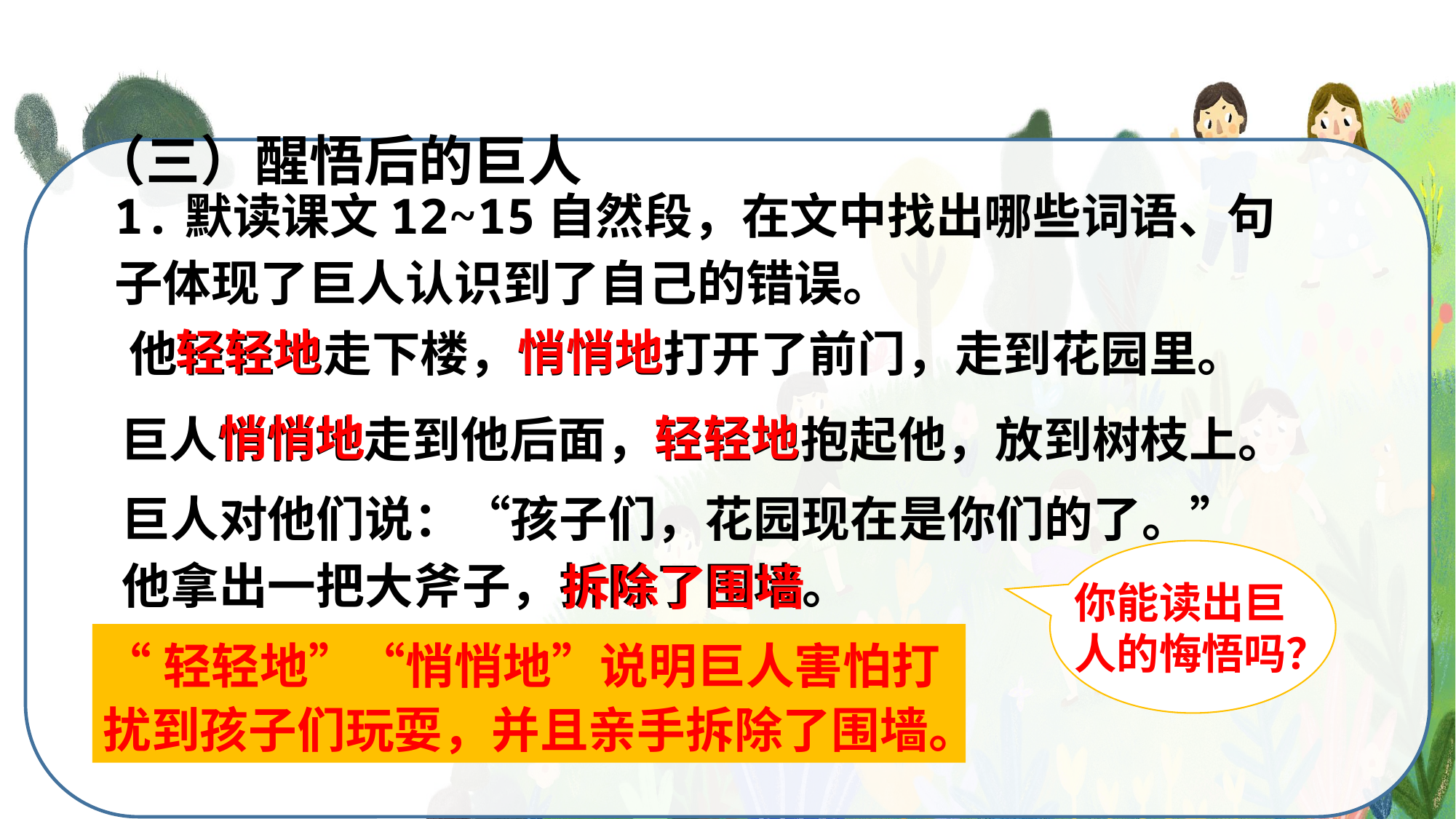

（三）醒悟后的巨人

1.默读课文12~15自然段，在文中找出哪些词语、句子体现了巨人认识到了自己的错误。
悄悄地
轻轻地
他轻轻地走下楼，悄悄地打开了前门，走到花园里。
悄悄地
轻轻地
巨人悄悄地走到他后面，轻轻地抱起他，放到树枝上。
巨人对他们说：“孩子们，花园现在是你们的了。”他拿出一把大斧子，拆除了围墙。

拆除了围墙
你能读出巨人的悔悟吗？
“轻轻地”“悄悄地”说明巨人害怕打扰到孩子们玩耍，并且亲手拆除了围墙。